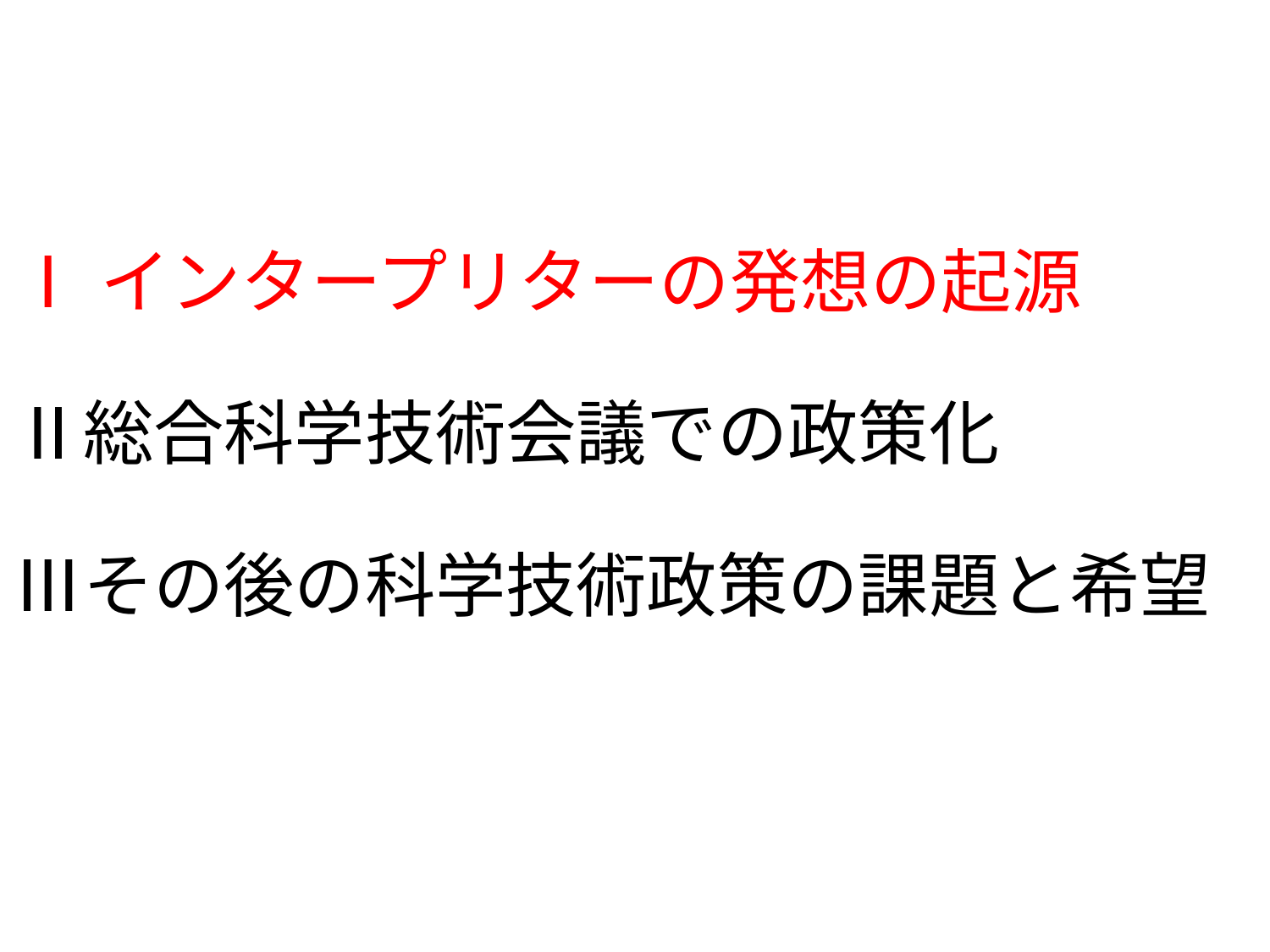

# Ⅰインタープリターの発想の起源 Ⅱ総合科学技術会議での政策化 Ⅲその後の科学技術政策の課題と希望